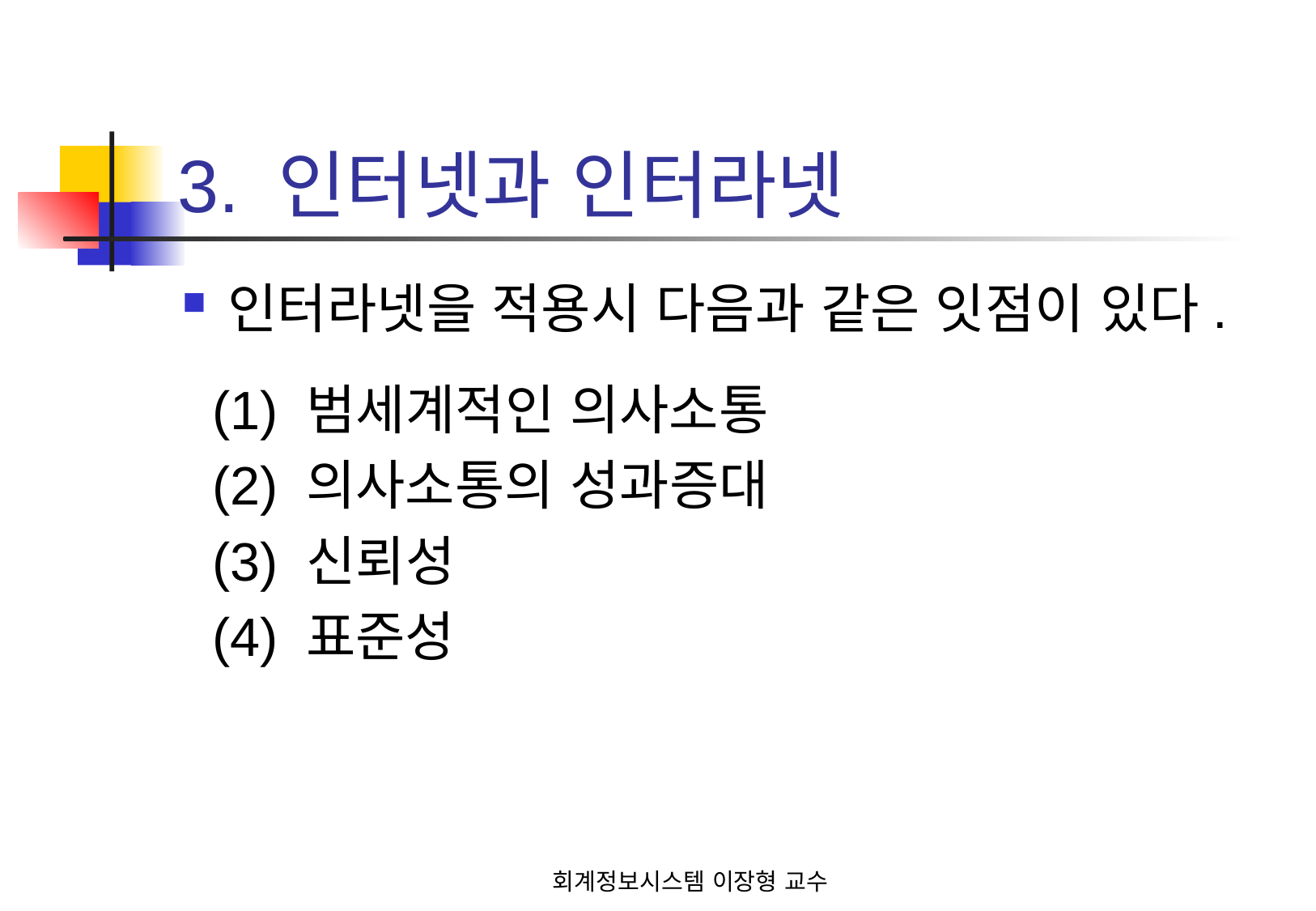

# 3. 인터넷과 인터라넷
인터라넷을 적용시 다음과 같은 잇점이 있다.
  (1) 범세계적인 의사소통
  (2) 의사소통의 성과증대
  (3) 신뢰성
  (4) 표준성
회계정보시스템 이장형 교수